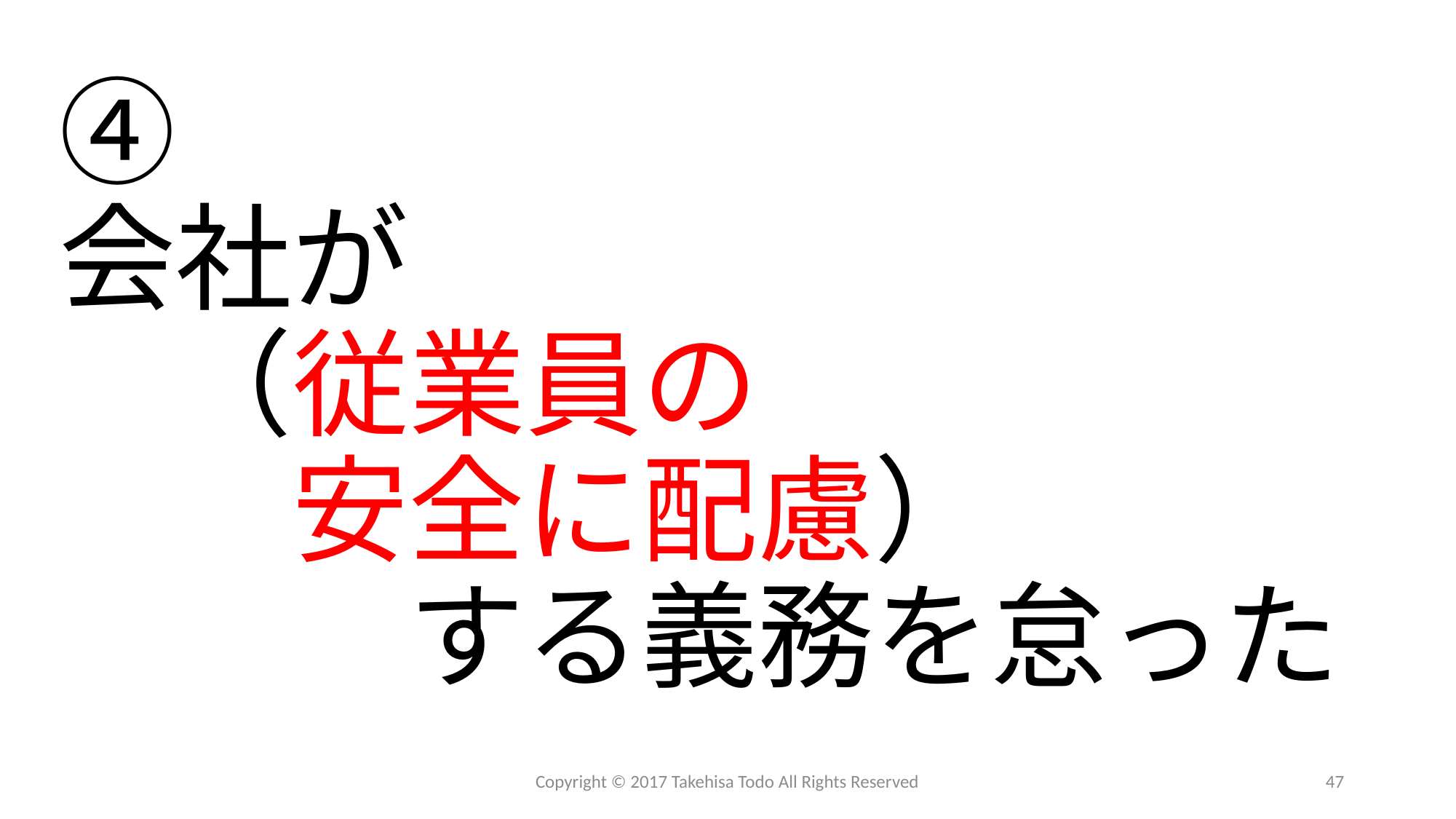

# ④ 会社が 　（従業員の 　　安全に配慮） 　　　する義務を怠った
Copyright © 2017 Takehisa Todo All Rights Reserved
47